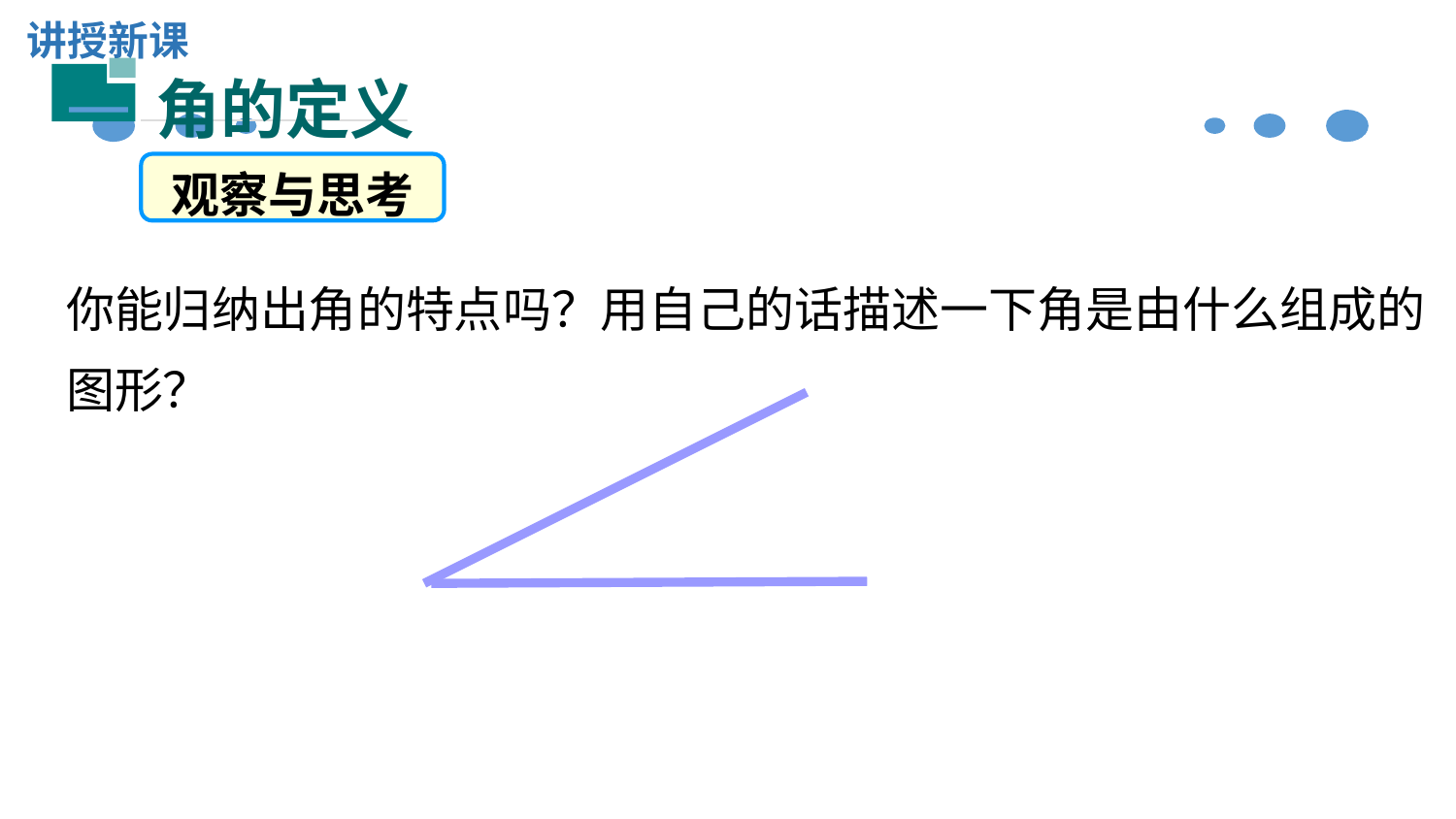

讲授新课

角的定义
一

观察与思考
你能归纳出角的特点吗？用自己的话描述一下角是由什么组成的图形？